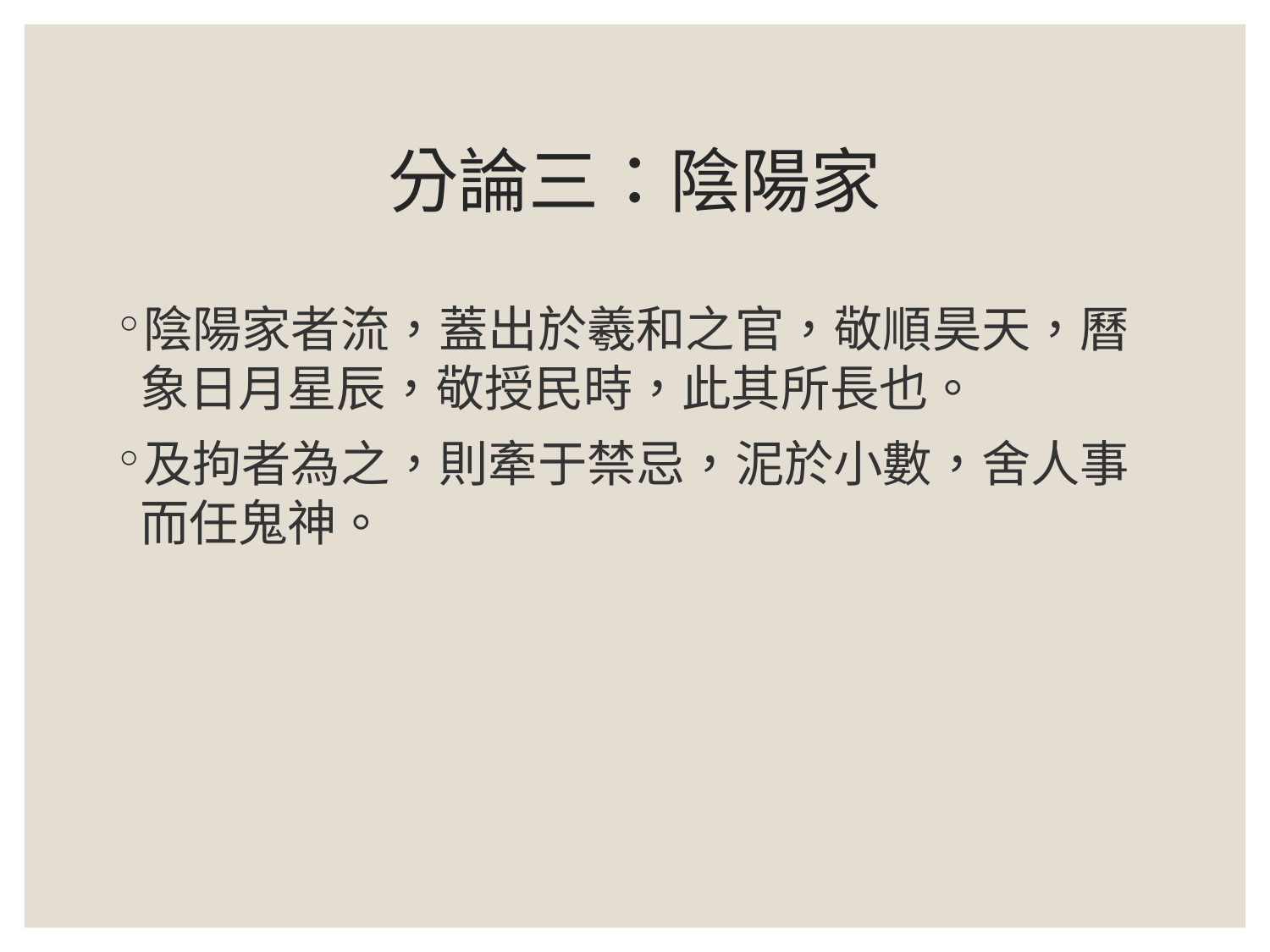

# 分論三：陰陽家
陰陽家者流，蓋出於羲和之官，敬順昊天，曆象日月星辰，敬授民時，此其所長也。
及拘者為之，則牽于禁忌，泥於小數，舍人事而任鬼神。